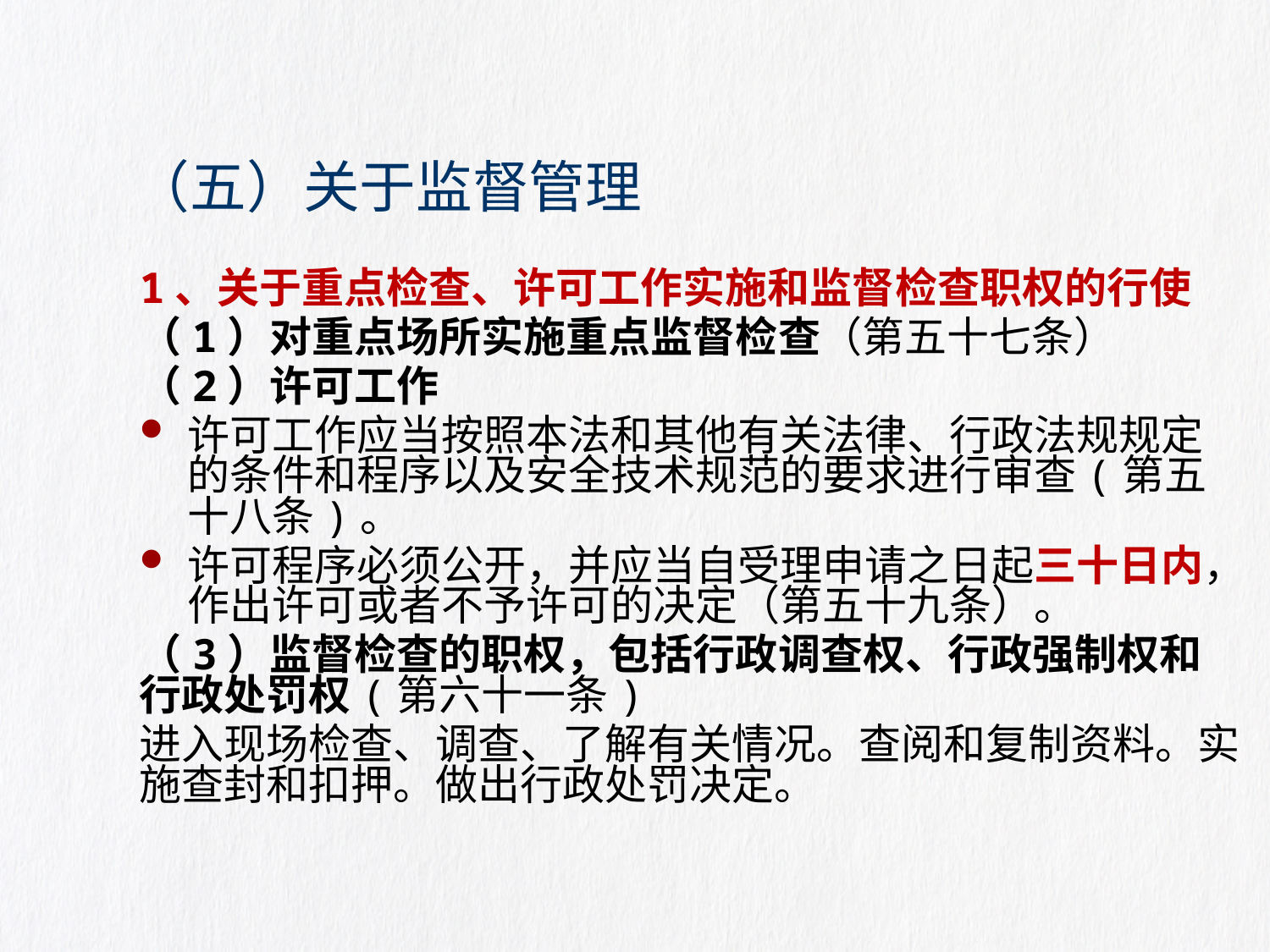

# （五）关于监督管理
1、关于重点检查、许可工作实施和监督检查职权的行使
（1）对重点场所实施重点监督检查（第五十七条）
（2）许可工作
许可工作应当按照本法和其他有关法律、行政法规规定的条件和程序以及安全技术规范的要求进行审查(第五十八条)。
许可程序必须公开，并应当自受理申请之日起三十日内，作出许可或者不予许可的决定（第五十九条）。
（3）监督检查的职权，包括行政调查权、行政强制权和行政处罚权(第六十一条)
进入现场检查、调查、了解有关情况。查阅和复制资料。实施查封和扣押。做出行政处罚决定。
50